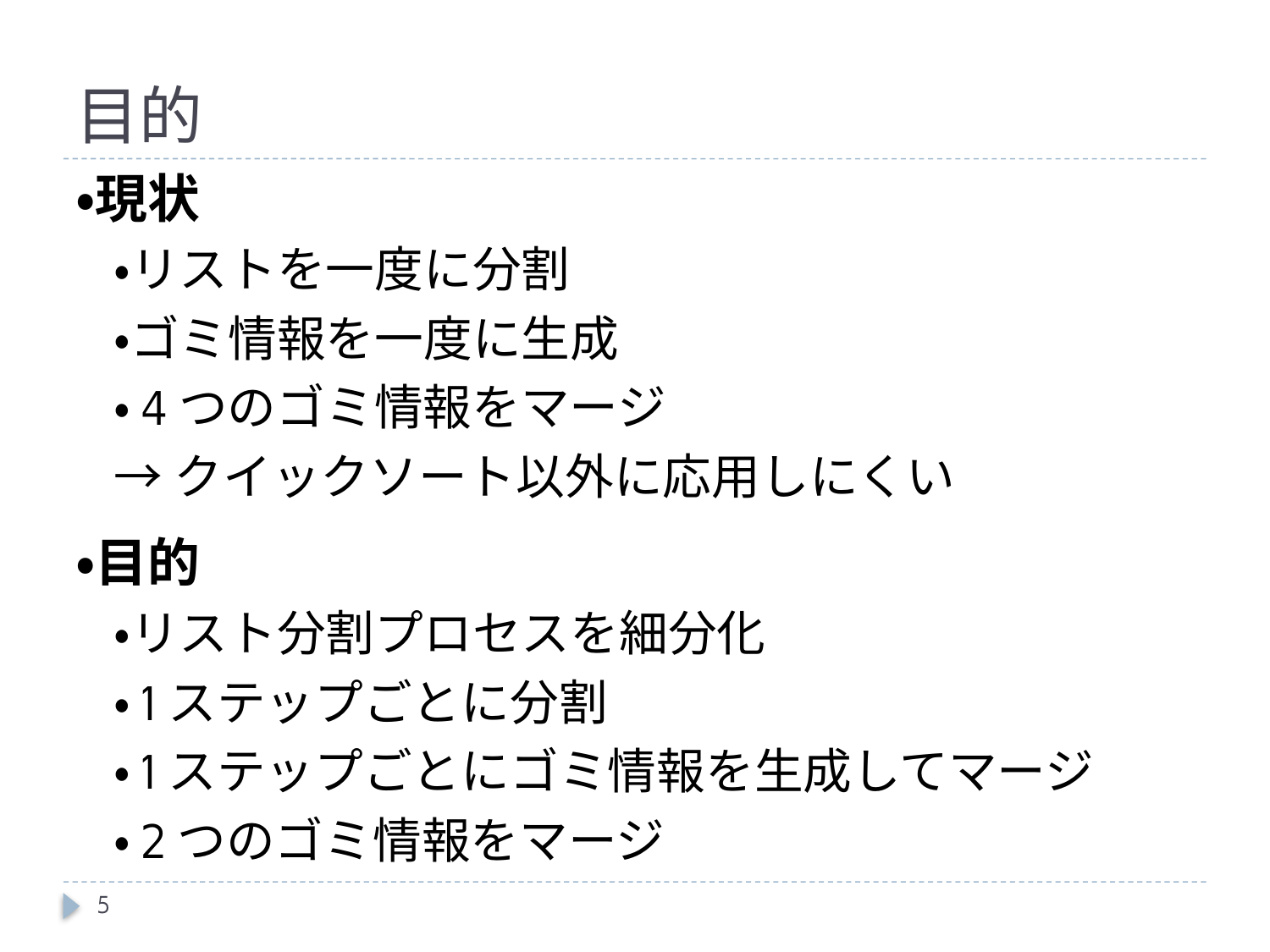

# 目的
・現状
	・リストを一度に分割
	・ゴミ情報を一度に生成
	・4つのゴミ情報をマージ
		→クイックソート以外に応用しにくい

・目的
	・リスト分割プロセスを細分化
		・1ステップごとに分割
		・1ステップごとにゴミ情報を生成してマージ
	・2つのゴミ情報をマージ
5